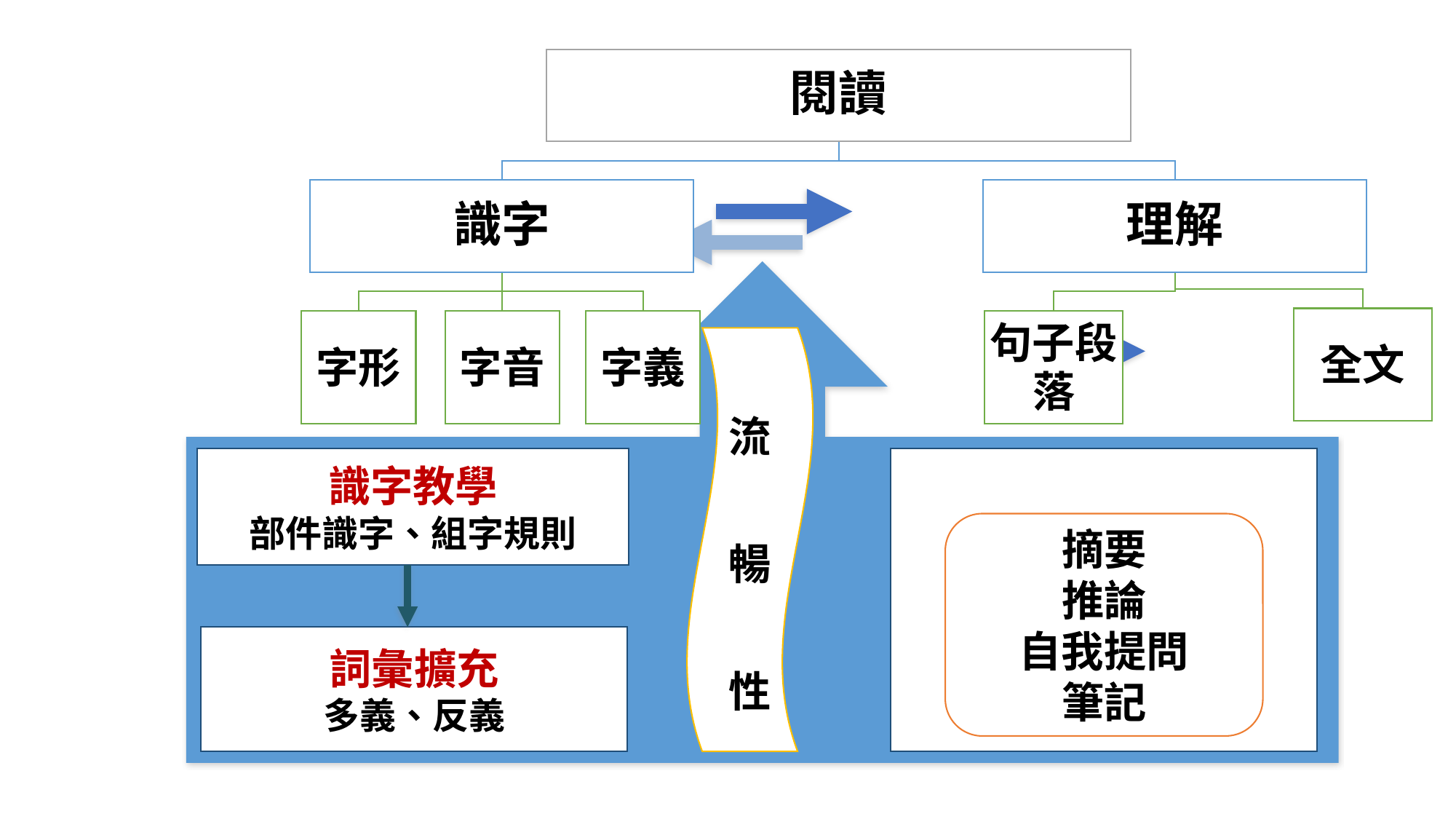

閱讀
識字
字形
字音
字義
理解
句子段落
全文

識字教學
部件識字、組字規則

流暢性
摘要
推論
自我提問
筆記
詞彙擴充
多義、反義